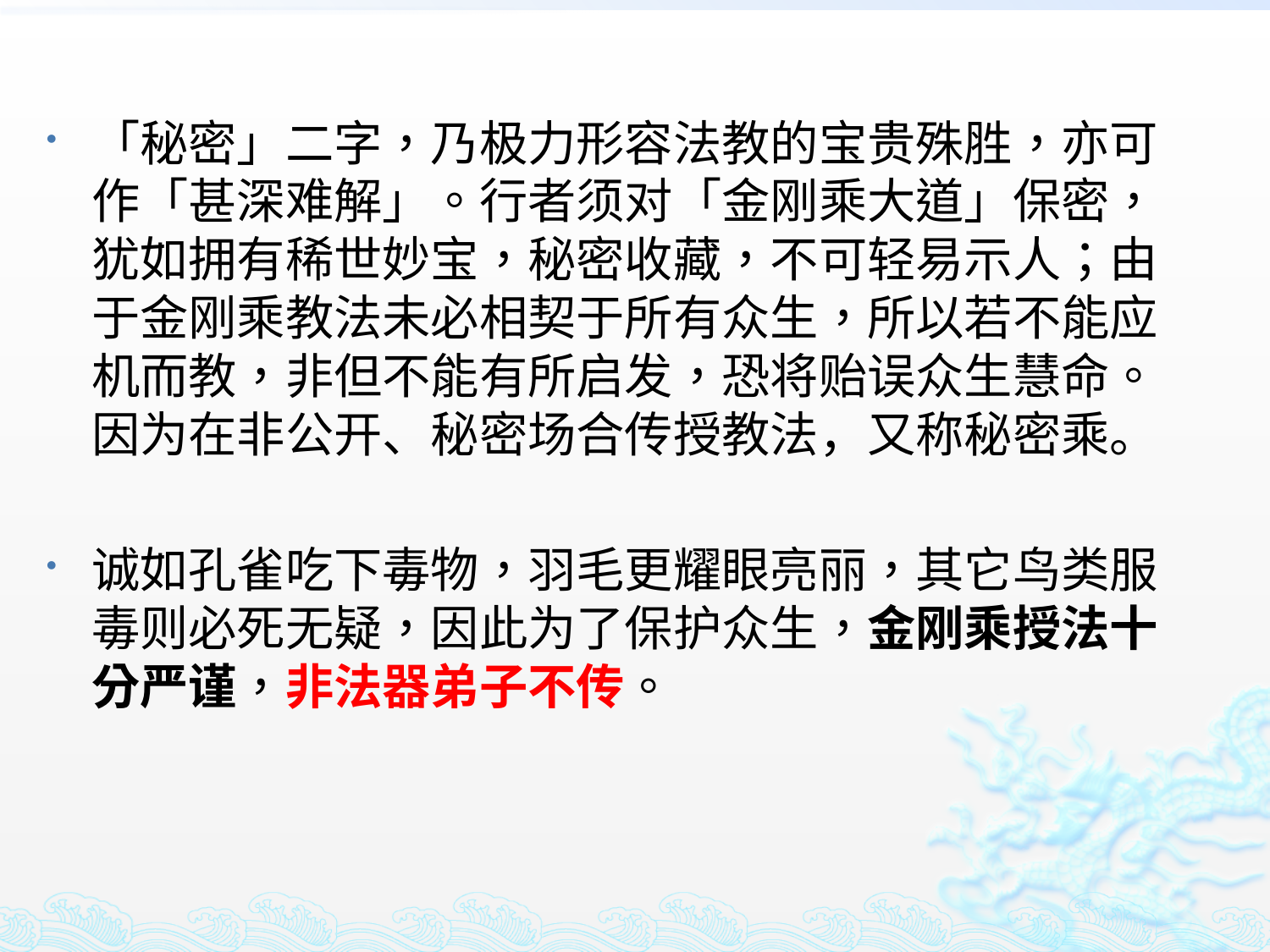

「秘密」二字，乃极力形容法教的宝贵殊胜，亦可作「甚深难解」。行者须对「金刚乘大道」保密，犹如拥有稀世妙宝，秘密收藏，不可轻易示人；由于金刚乘教法未必相契于所有众生，所以若不能应机而教，非但不能有所启发，恐将贻误众生慧命。因为在非公开、秘密场合传授教法，又称秘密乘。

诚如孔雀吃下毒物，羽毛更耀眼亮丽，其它鸟类服毒则必死无疑，因此为了保护众生，金刚乘授法十分严谨，非法器弟子不传。